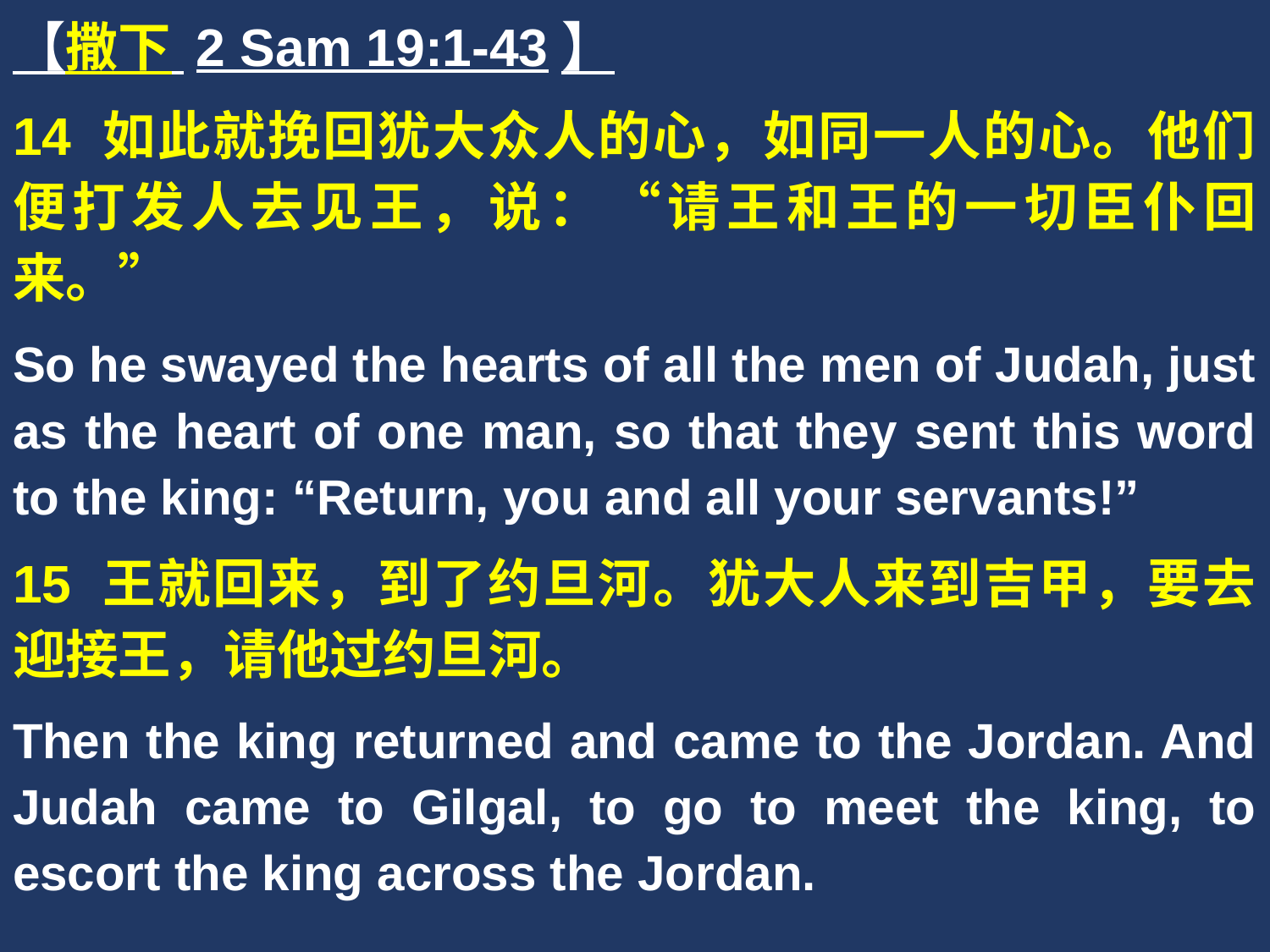

【撒下 2 Sam 19:1-43】
14 如此就挽回犹大众人的心，如同一人的心。他们便打发人去见王，说：“请王和王的一切臣仆回来。”
So he swayed the hearts of all the men of Judah, just as the heart of one man, so that they sent this word to the king: “Return, you and all your servants!”
15 王就回来，到了约旦河。犹大人来到吉甲，要去迎接王，请他过约旦河。
Then the king returned and came to the Jordan. And Judah came to Gilgal, to go to meet the king, to escort the king across the Jordan.